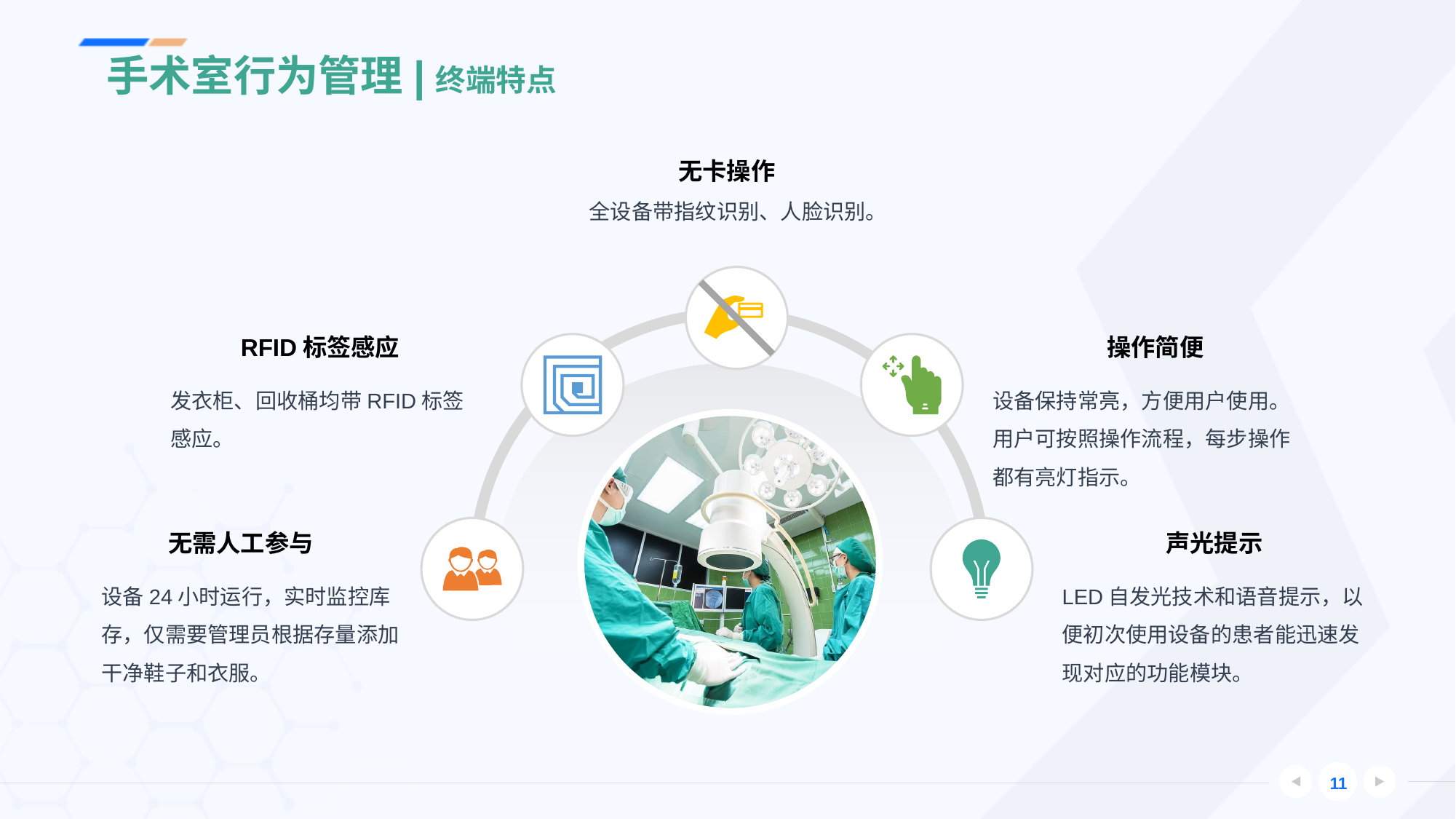

# 手术室行为管理|终端特点
无卡操作
全设备带指纹识别、人脸识别。

RFID标签感应
操作简便

发衣柜、回收桶均带RFID标签感应。
设备保持常亮，方便用户使用。
用户可按照操作流程，每步操作都有亮灯指示。

无需人工参与
声光提示

设备24小时运行，实时监控库存，仅需要管理员根据存量添加干净鞋子和衣服。
LED自发光技术和语音提示，以便初次使用设备的患者能迅速发现对应的功能模块。